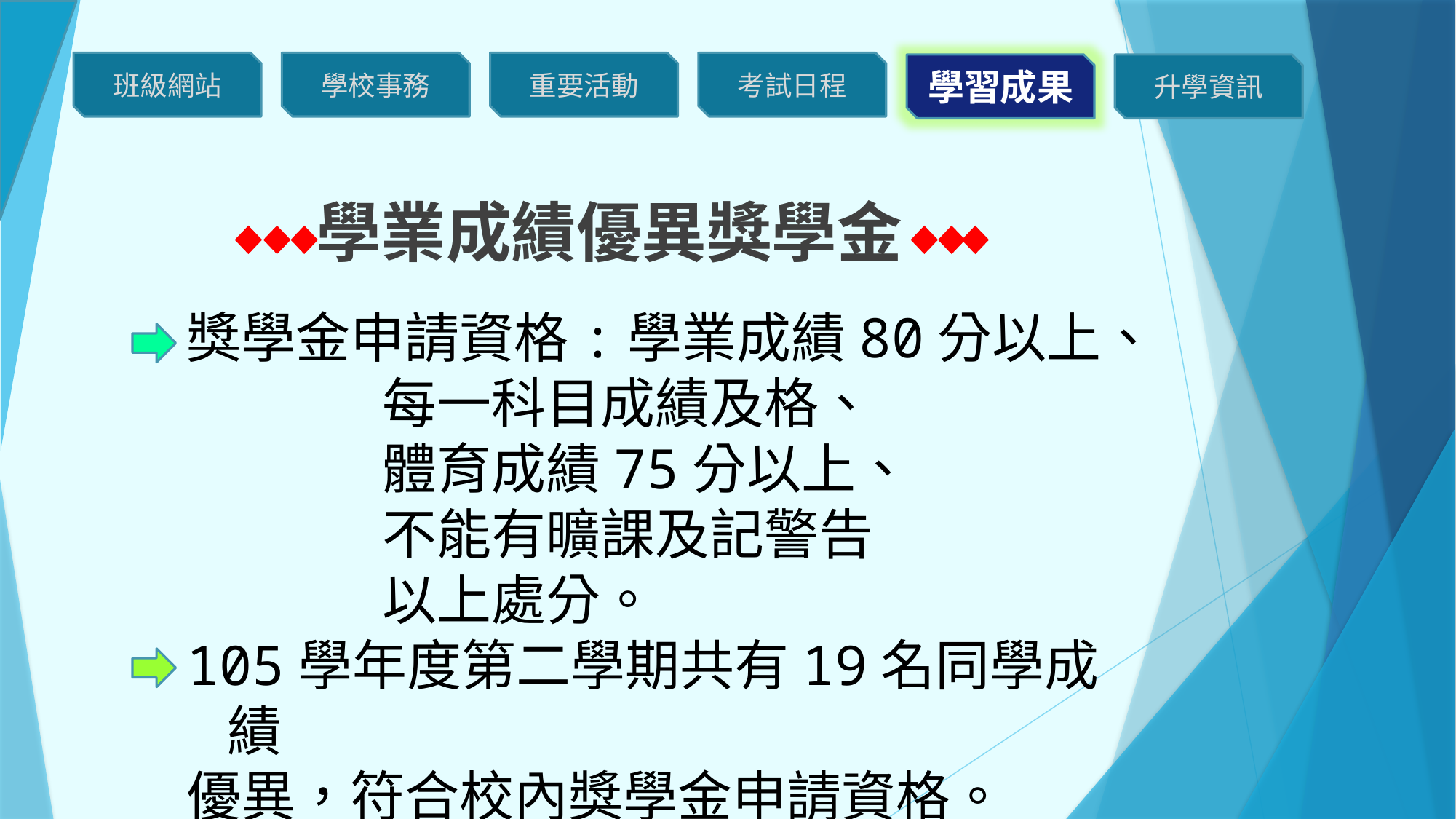

學業成績優異獎學金

獎學金申請資格:學業成績80分以上、
               每一科目成績及格、
               體育成績75分以上、
               不能有曠課及記警告
               以上處分。
105學年度第二學期共有19名同學成績
優異，符合校內獎學金申請資格。